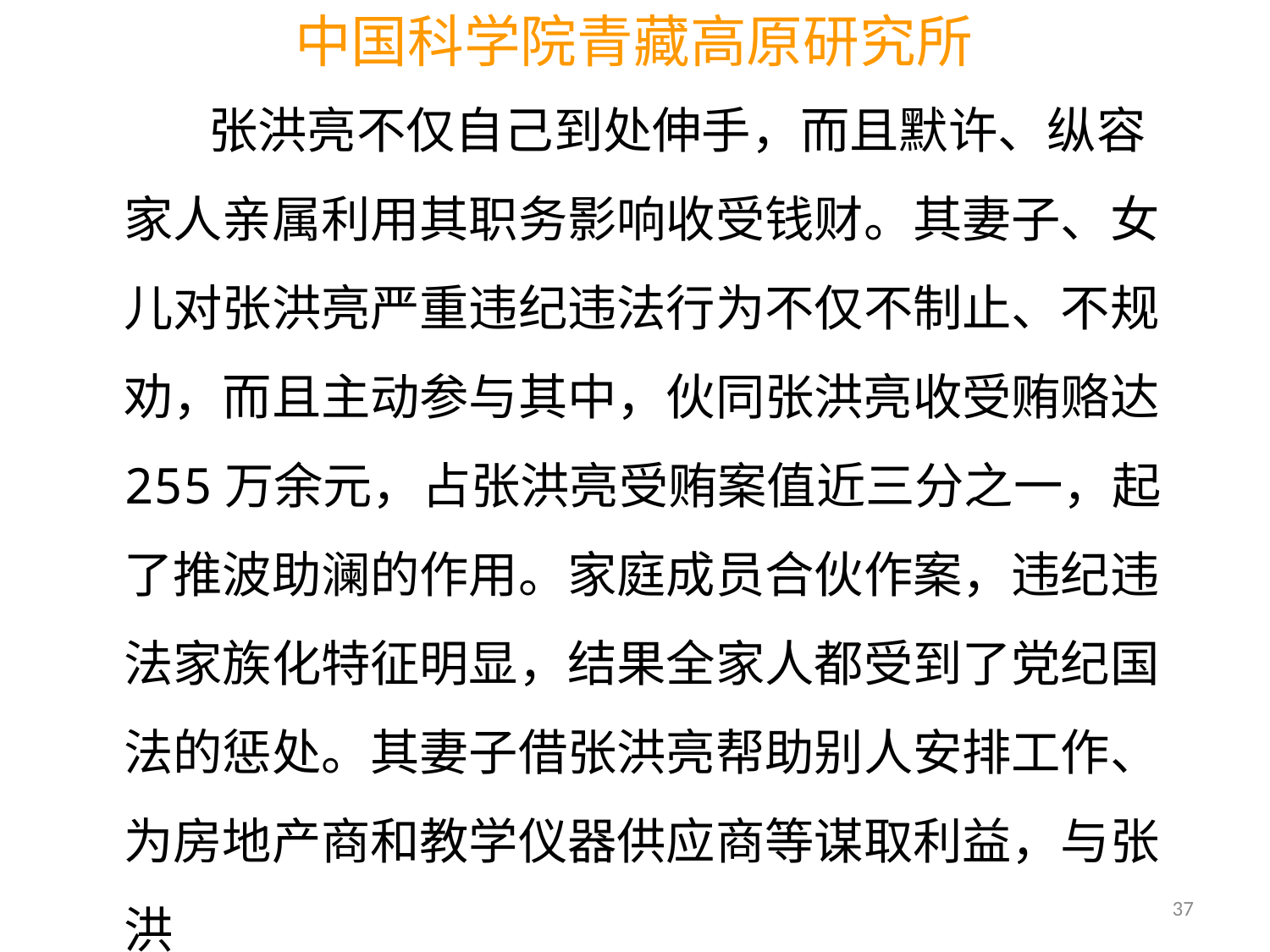

张洪亮不仅自己到处伸手，而且默许、纵容家人亲属利用其职务影响收受钱财。其妻子、女儿对张洪亮严重违纪违法行为不仅不制止、不规劝，而且主动参与其中，伙同张洪亮收受贿赂达255万余元，占张洪亮受贿案值近三分之一，起了推波助澜的作用。家庭成员合伙作案，违纪违法家族化特征明显，结果全家人都受到了党纪国法的惩处。其妻子借张洪亮帮助别人安排工作、为房地产商和教学仪器供应商等谋取利益，与张洪
37